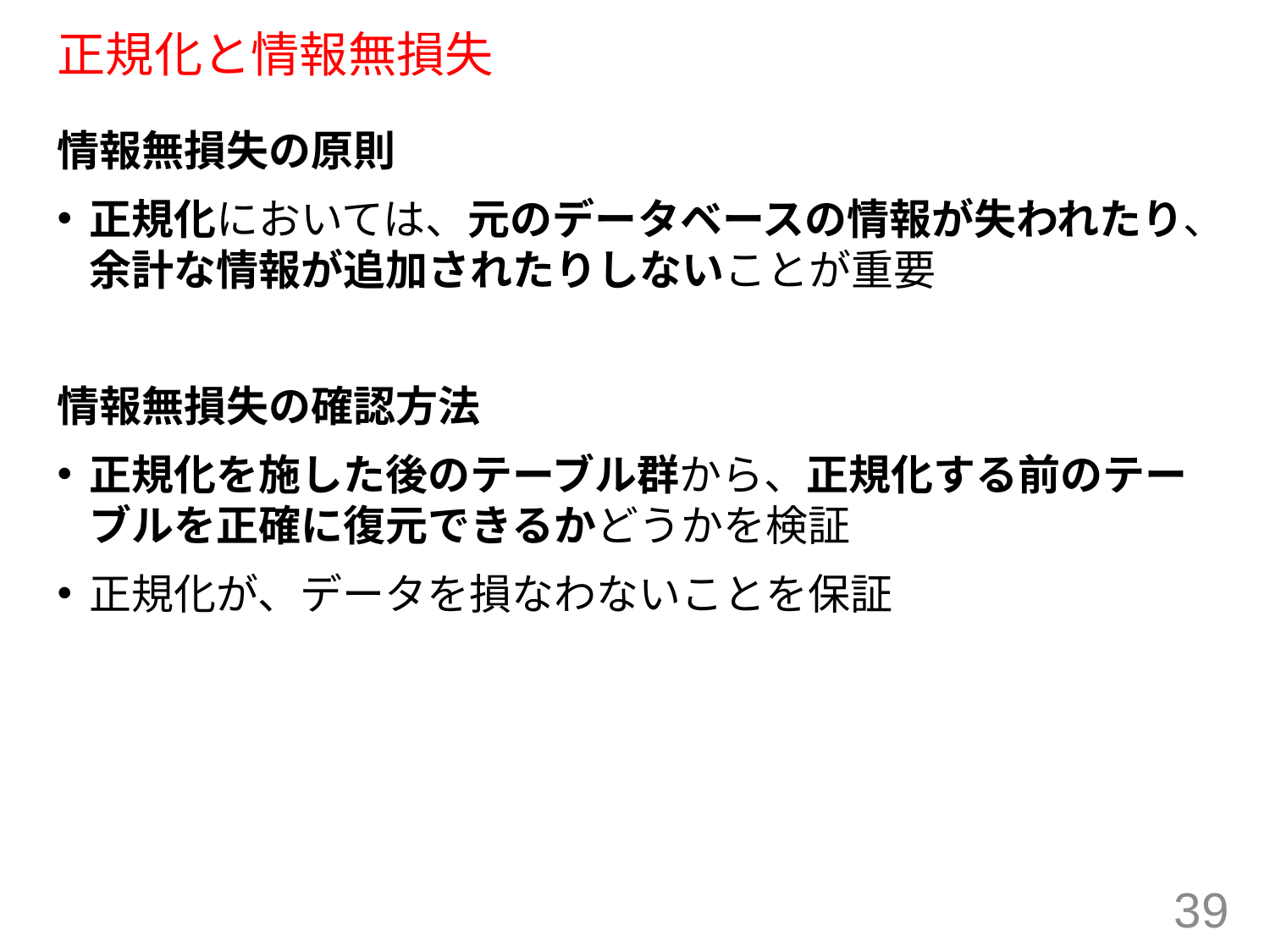

# 正規化と情報無損失
情報無損失の原則
正規化においては、元のデータベースの情報が失われたり、余計な情報が追加されたりしないことが重要

情報無損失の確認方法
正規化を施した後のテーブル群から、正規化する前のテーブルを正確に復元できるかどうかを検証
正規化が、データを損なわないことを保証
39